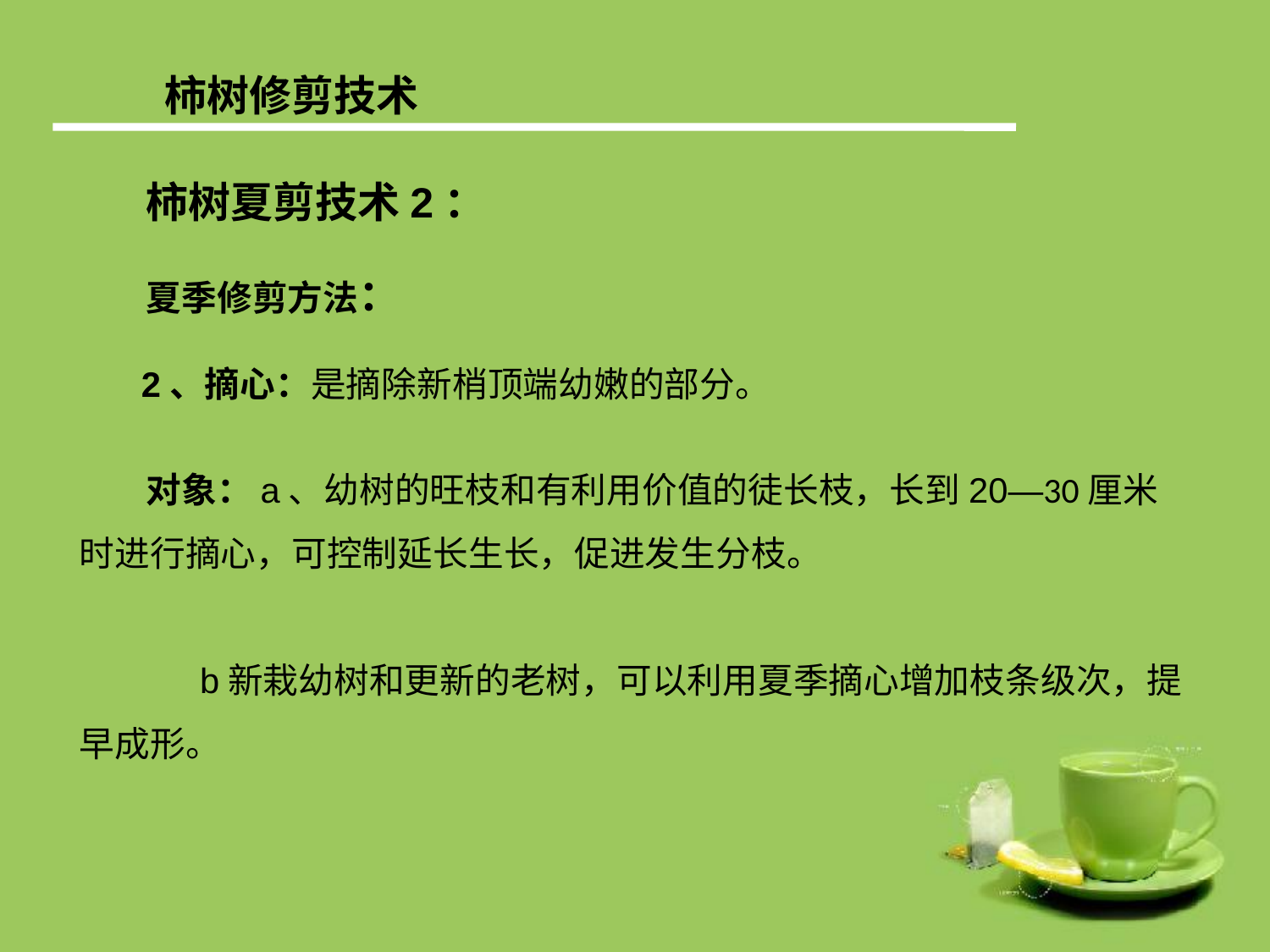

柿树修剪技术

  柿树夏剪技术2：

  夏季修剪方法：

  2、摘心：是摘除新梢顶端幼嫩的部分。

  对象：a、幼树的旺枝和有利用价值的徒长枝，长到20―30厘米时进行摘心，可控制延长生长，促进发生分枝。

        b新栽幼树和更新的老树，可以利用夏季摘心增加枝条级次，提早成形。